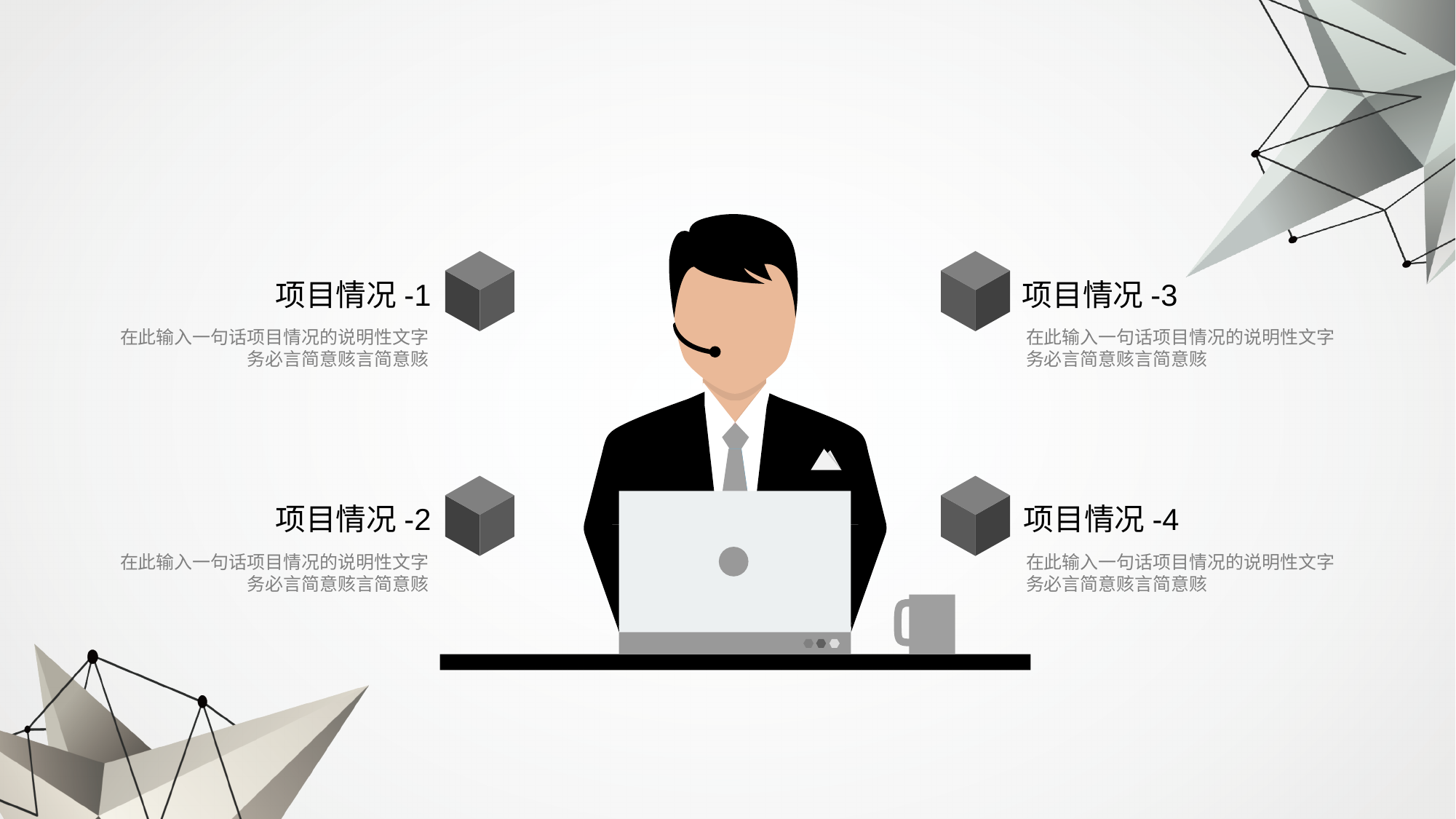

项目情况-1
项目情况-3
在此输入一句话项目情况的说明性文字务必言简意赅言简意赅
在此输入一句话项目情况的说明性文字务必言简意赅言简意赅

项目情况-2
项目情况-4
在此输入一句话项目情况的说明性文字务必言简意赅言简意赅
在此输入一句话项目情况的说明性文字务必言简意赅言简意赅